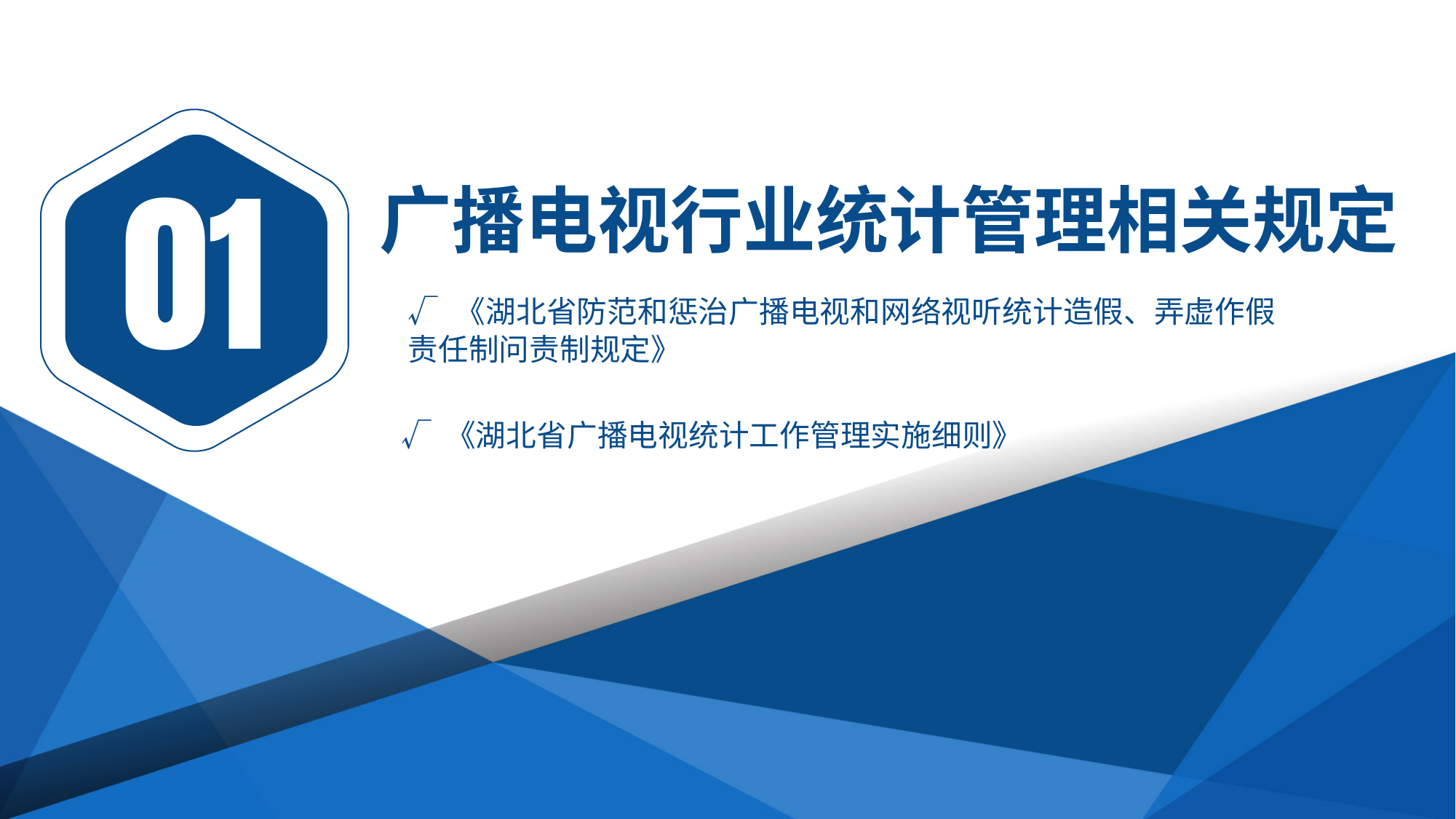

01
广播电视行业统计管理相关规定

√ 《湖北省防范和惩治广播电视和网络视听统计造假、弄虚作假责任制问责制规定》
√ 《湖北省广播电视统计工作管理实施细则》